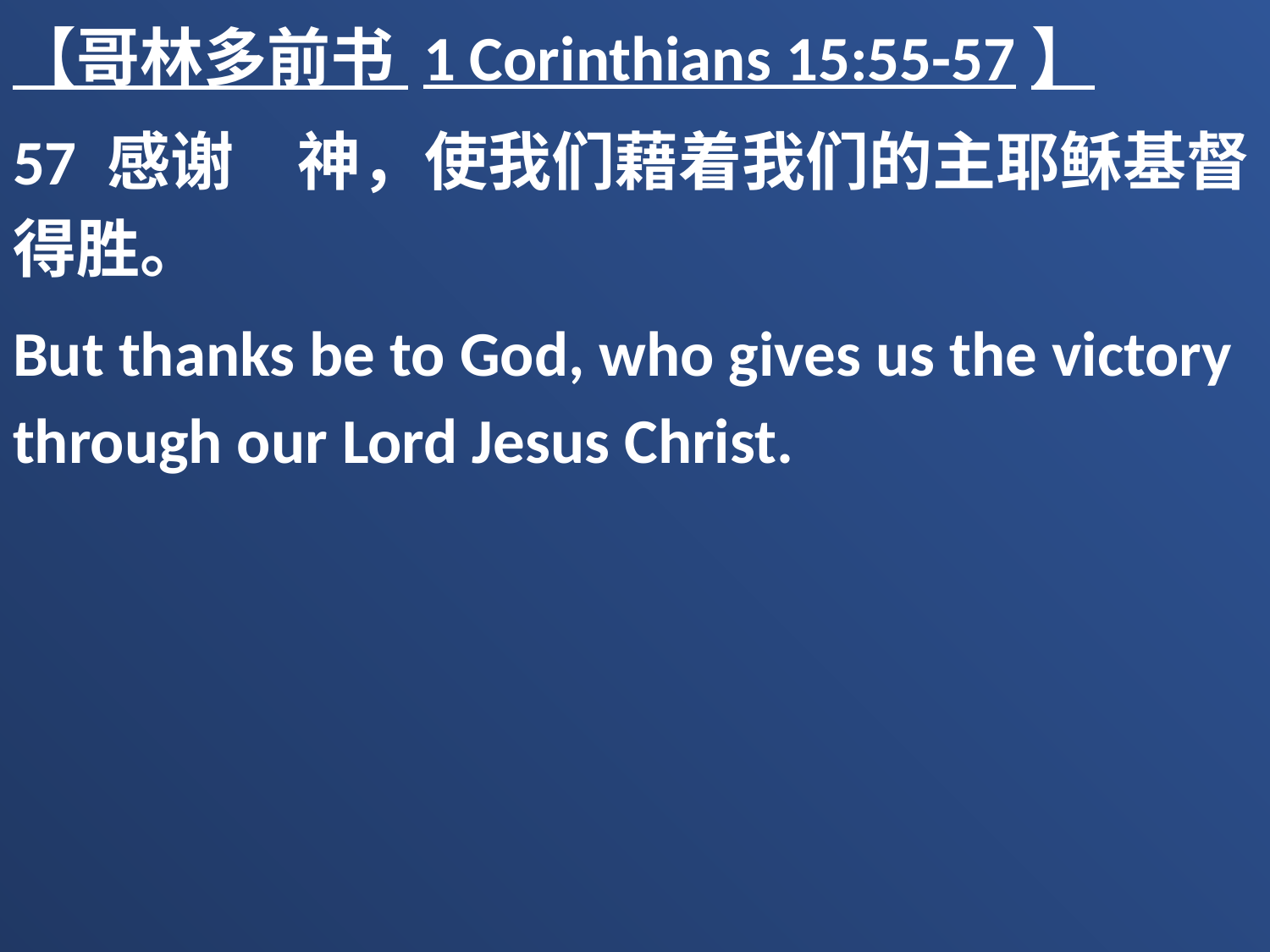

【哥林多前书 1 Corinthians 15:55-57】
57 感谢　神，使我们藉着我们的主耶稣基督得胜。
But thanks be to God, who gives us the victory through our Lord Jesus Christ.